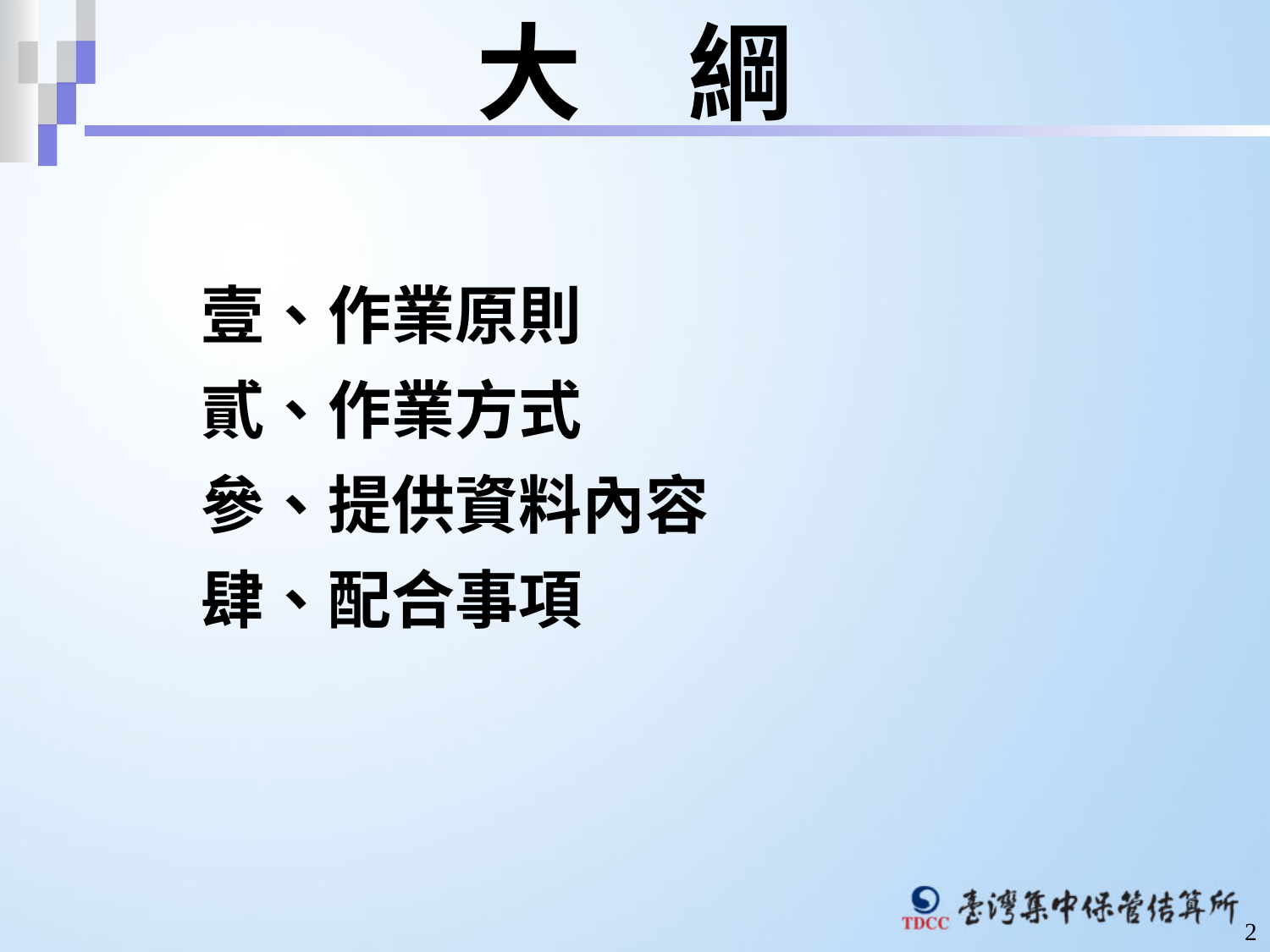

# 大　綱
壹、作業原則
貳、作業方式
參、提供資料內容
肆、配合事項

2